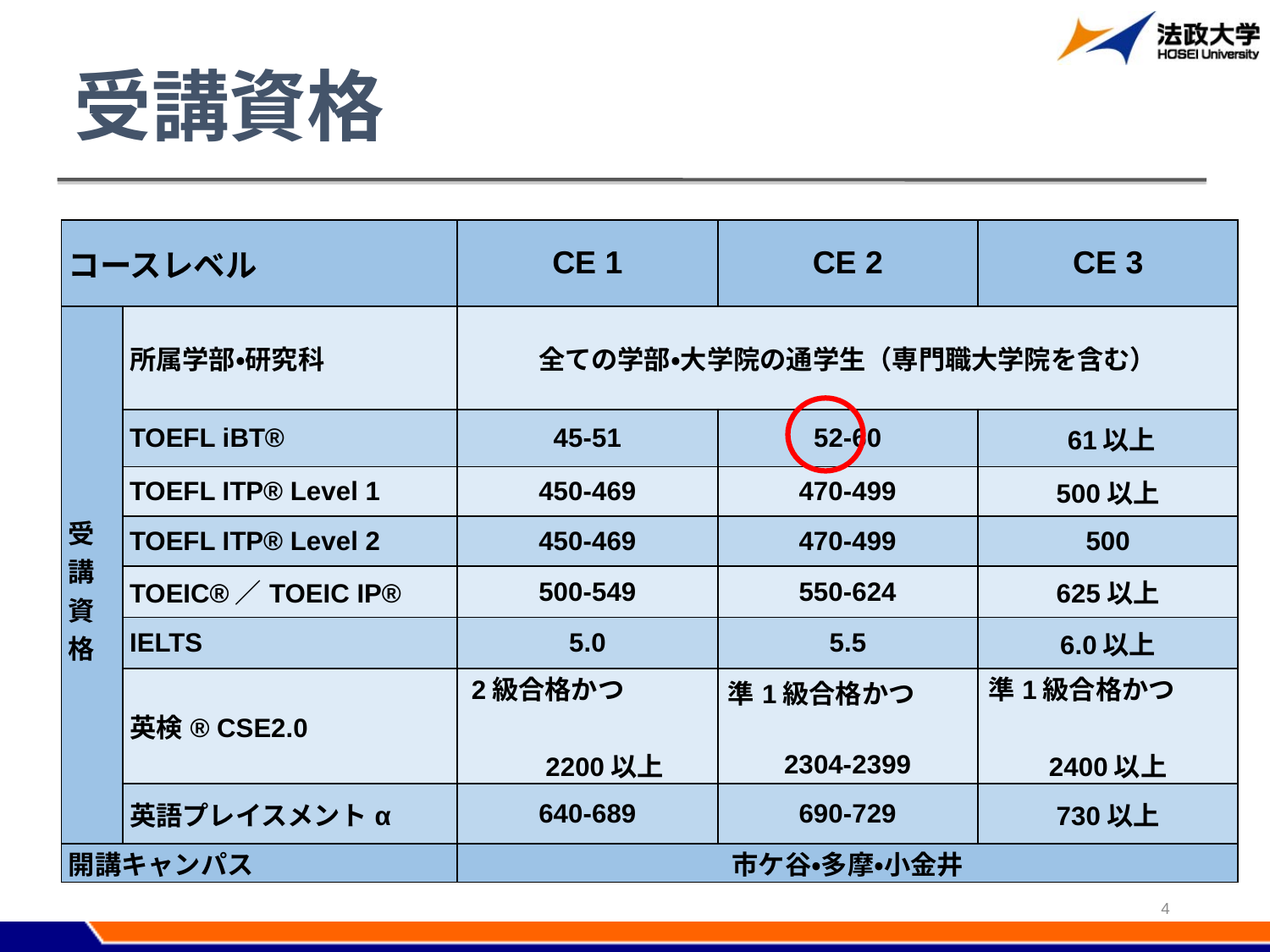

# 受講資格
| コースレベル |  | CE 1 | CE 2 | CE 3 |
| --- | --- | --- | --- | --- |
| 受講資格 | 所属学部・研究科 | 全ての学部・大学院の通学生（専門職大学院を含む） |  |  |
|  | TOEFL iBT® | 45-51 | 52-60 | 61以上 |
|  | TOEFL ITP® Level 1 | 450-469 | 470-499 | 500以上 |
|  | TOEFL ITP® Level 2 | 450-469 | 470-499 | 500 |
|  | TOEIC®／TOEIC IP® | 500-549 | 550-624 | 625以上 |
|  | IELTS | 5.0 | 5.5 | 6.0以上 |
|  | 英検® CSE2.0 | 2級合格かつ　　　　　　　　　　　　　2200以上 | 準1級合格かつ　　　　　　　　　　2304-2399 | 準1級合格かつ　　　　　　　　　　　2400以上 |
|  | 英語プレイスメントα | 640-689 | 690-729 | 730以上 |
| 開講キャンパス |  | 市ケ谷・多摩・小金井 |  |  |

4